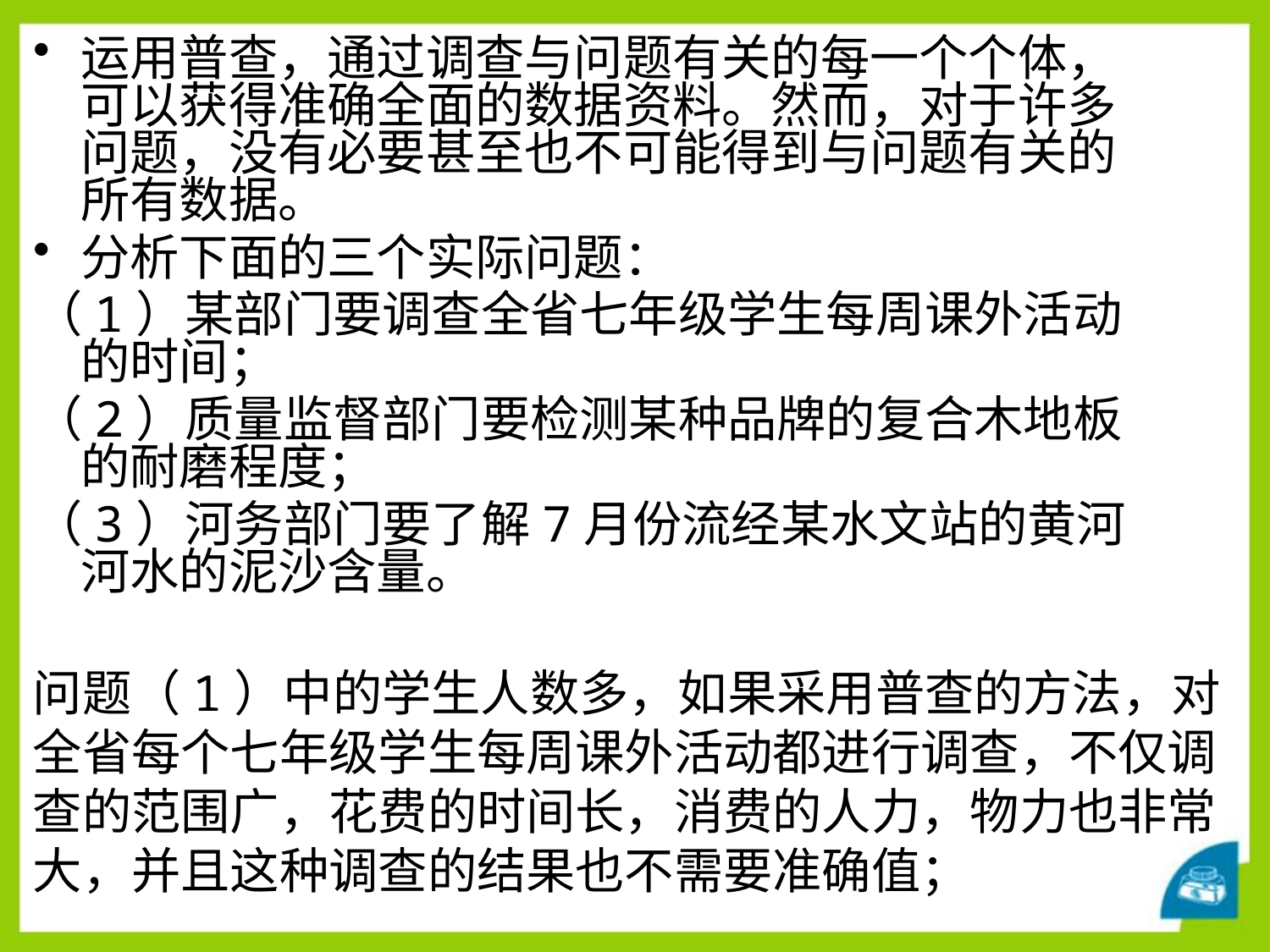

运用普查，通过调查与问题有关的每一个个体，可以获得准确全面的数据资料。然而，对于许多问题，没有必要甚至也不可能得到与问题有关的所有数据。
分析下面的三个实际问题：
（1）某部门要调查全省七年级学生每周课外活动的时间；
（2）质量监督部门要检测某种品牌的复合木地板的耐磨程度；
（3）河务部门要了解7月份流经某水文站的黄河河水的泥沙含量。
问题（1）中的学生人数多，如果采用普查的方法，对全省每个七年级学生每周课外活动都进行调查，不仅调查的范围广，花费的时间长，消费的人力，物力也非常大，并且这种调查的结果也不需要准确值；